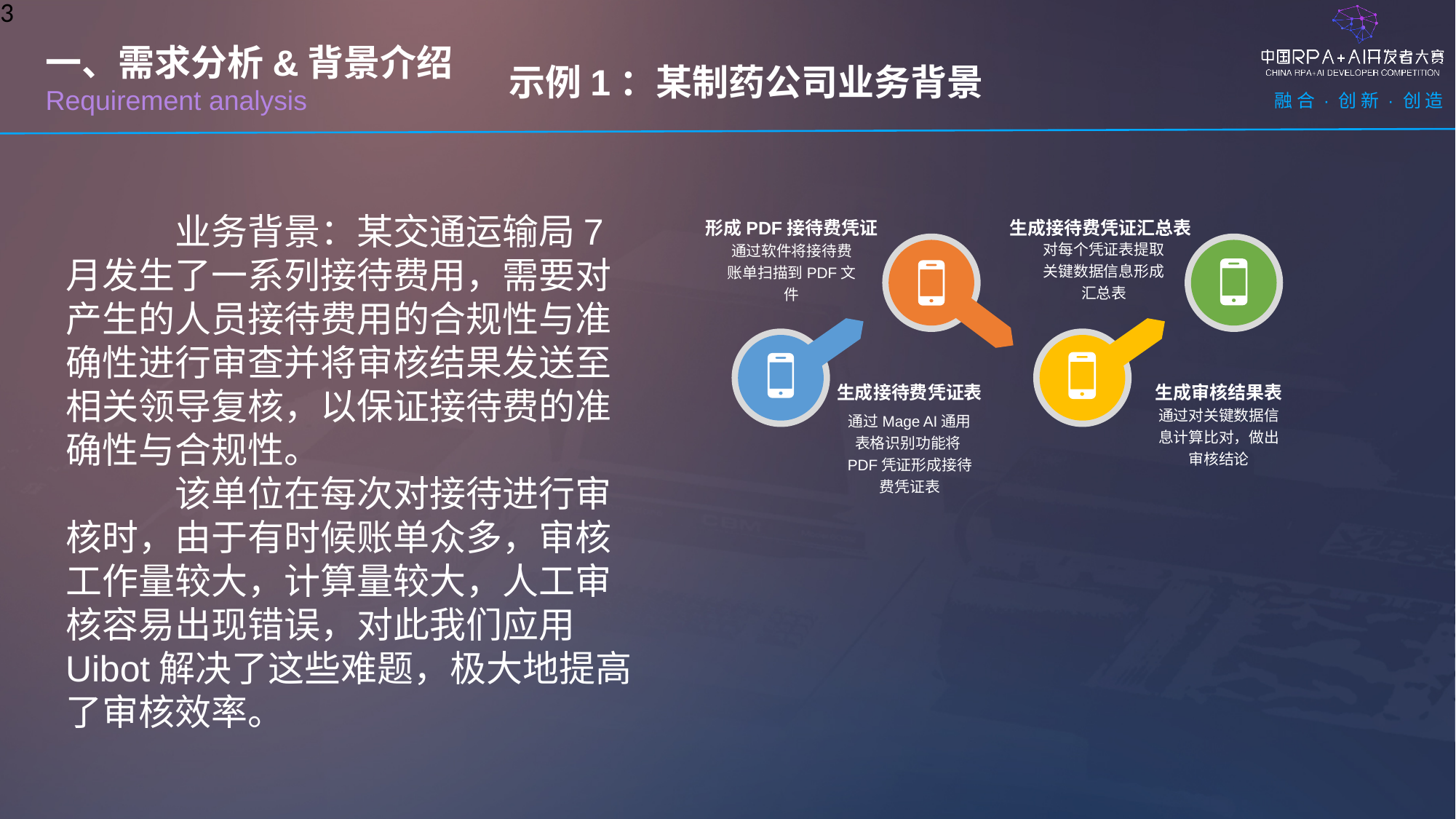

3
示例1：某制药公司业务背景
一、需求分析&背景介绍
Requirement analysis
	业务背景：某交通运输局7月发生了一系列接待费用，需要对产生的人员接待费用的合规性与准确性进行审查并将审核结果发送至相关领导复核，以保证接待费的准确性与合规性。
	该单位在每次对接待进行审核时，由于有时候账单众多，审核工作量较大，计算量较大，人工审核容易出现错误，对此我们应用Uibot解决了这些难题，极大地提高了审核效率。
形成PDF接待费凭证
通过软件将接待费账单扫描到PDF文件
生成接待费凭证汇总表
对每个凭证表提取关键数据信息形成汇总表

生成接待费凭证表
生成审核结果表
通过对关键数据信息计算比对，做出审核结论
通过Mage AI通用表格识别功能将PDF凭证形成接待费凭证表